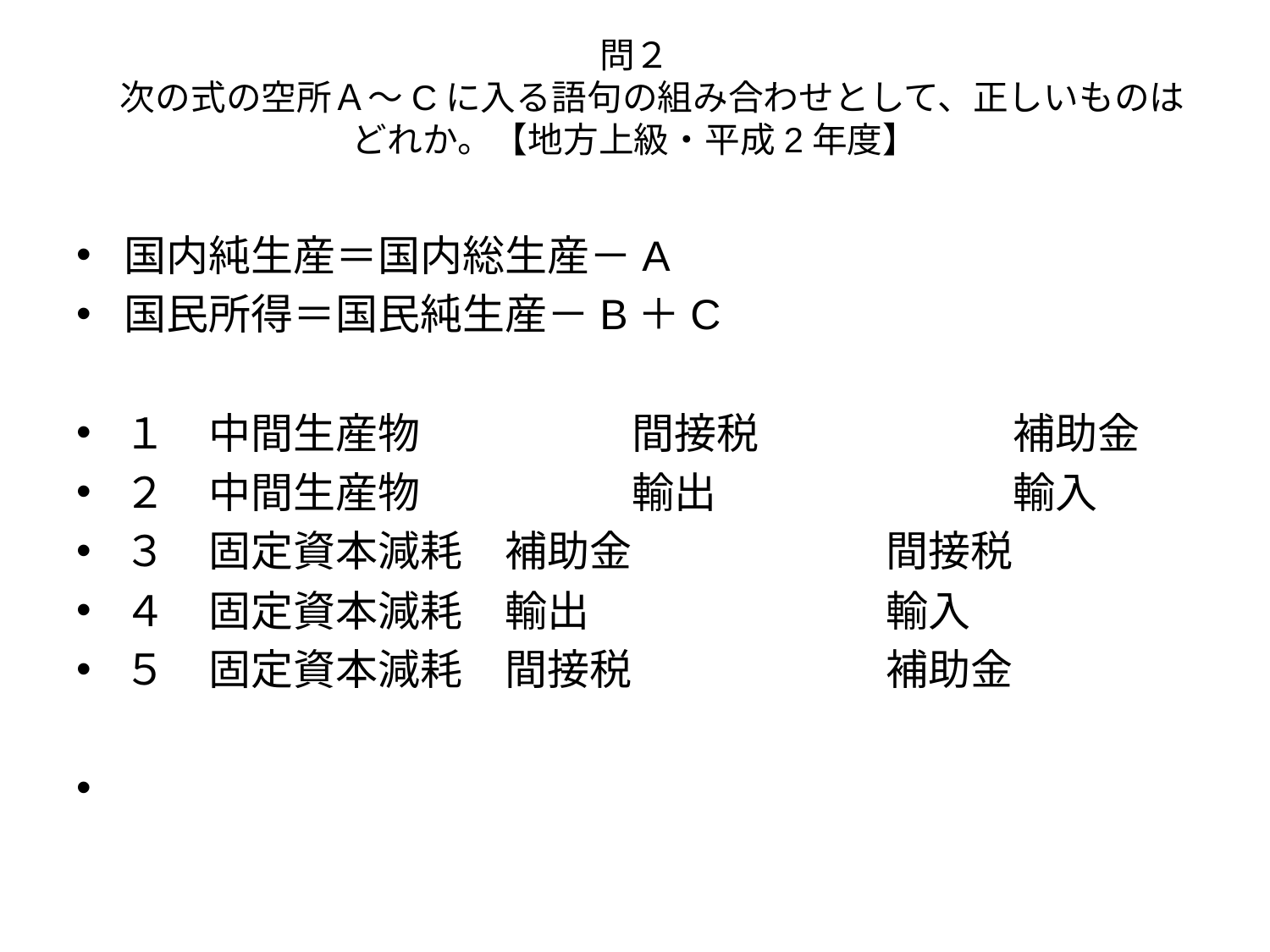

# 問２ 　次の式の空所Ａ～Cに入る語句の組み合わせとして、正しいものはどれか。【地方上級・平成2年度】
国内純生産＝国内総生産－A
国民所得＝国民純生産－B＋C

１　中間生産物		間接税		補助金
２　中間生産物		輸出			輸入
３　固定資本減耗	補助金		間接税
４　固定資本減耗	輸出			輸入
５　固定資本減耗	間接税		補助金